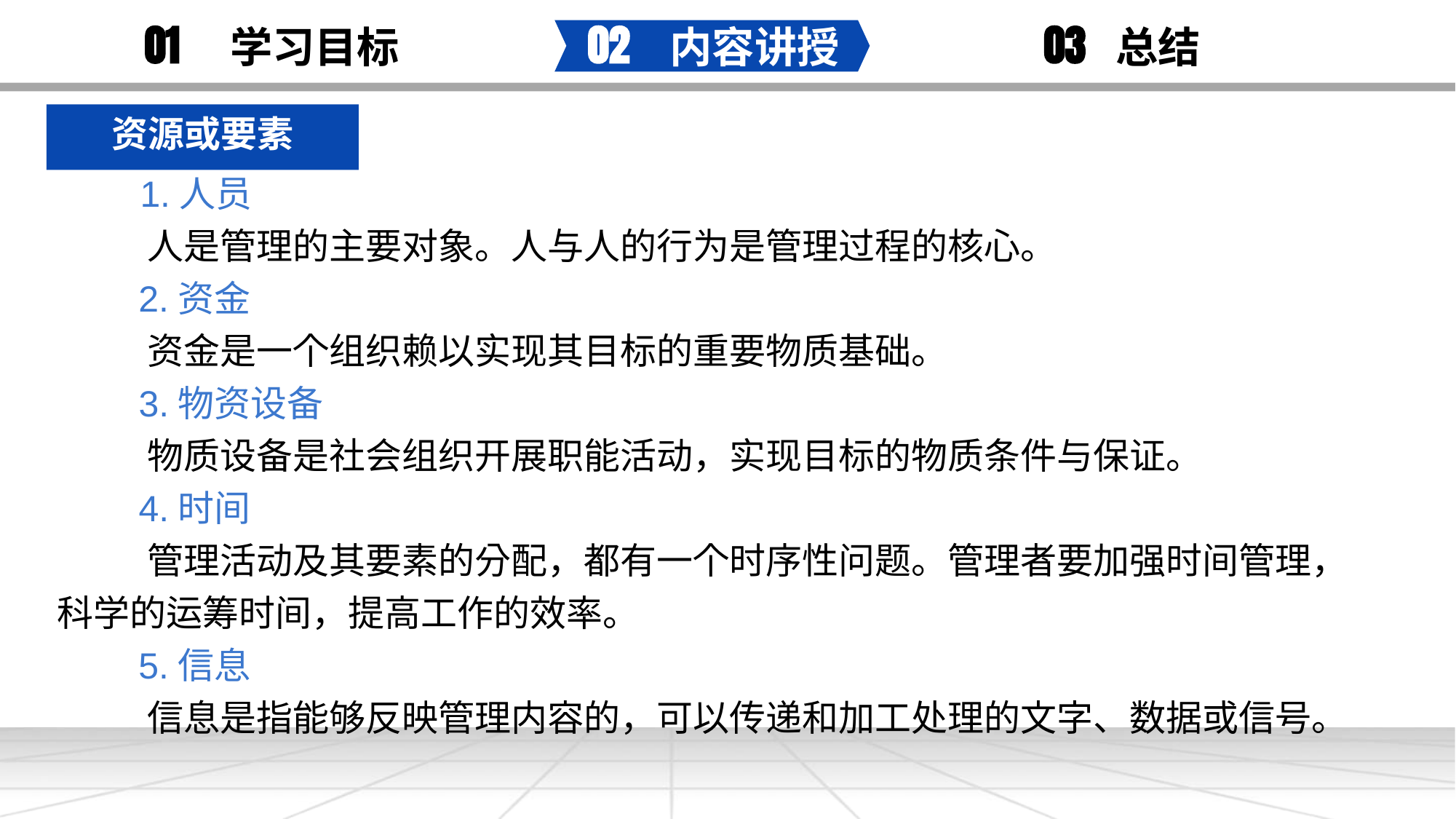

02   内容讲授
03  总结
01    学习目标

资源或要素
管理者的角色

            1.人员
        人是管理的主要对象。人与人的行为是管理过程的核心。
        2.资金
        资金是一个组织赖以实现其目标的重要物质基础。
        3.物资设备
        物质设备是社会组织开展职能活动，实现目标的物质条件与保证。
        4.时间
        管理活动及其要素的分配，都有一个时序性问题。管理者要加强时间管理，科学的运筹时间，提高工作的效率。
        5.信息
        信息是指能够反映管理内容的，可以传递和加工处理的文字、数据或信号。